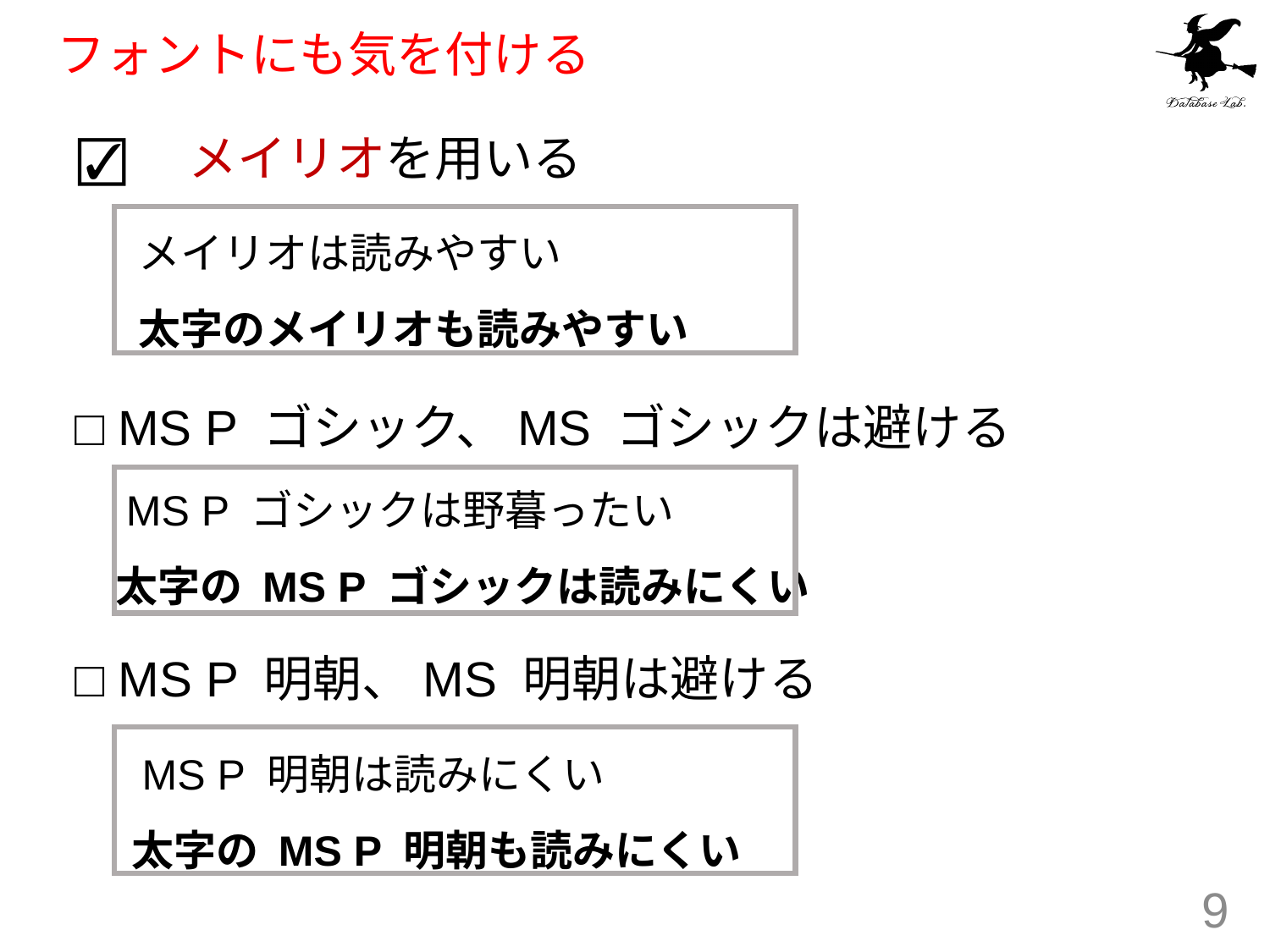

# フォントにも気を付ける
☑　メイリオを用いる
　メイリオは読みやすい
　太字のメイリオも読みやすい

□ MS P ゴシック、MS ゴシックは避ける
　MS P ゴシックは野暮ったい
　太字の MS P ゴシックは読みにくい

□ MS P 明朝、MS 明朝は避ける
　MS P 明朝は読みにくい
　太字の MS P 明朝も読みにくい

9